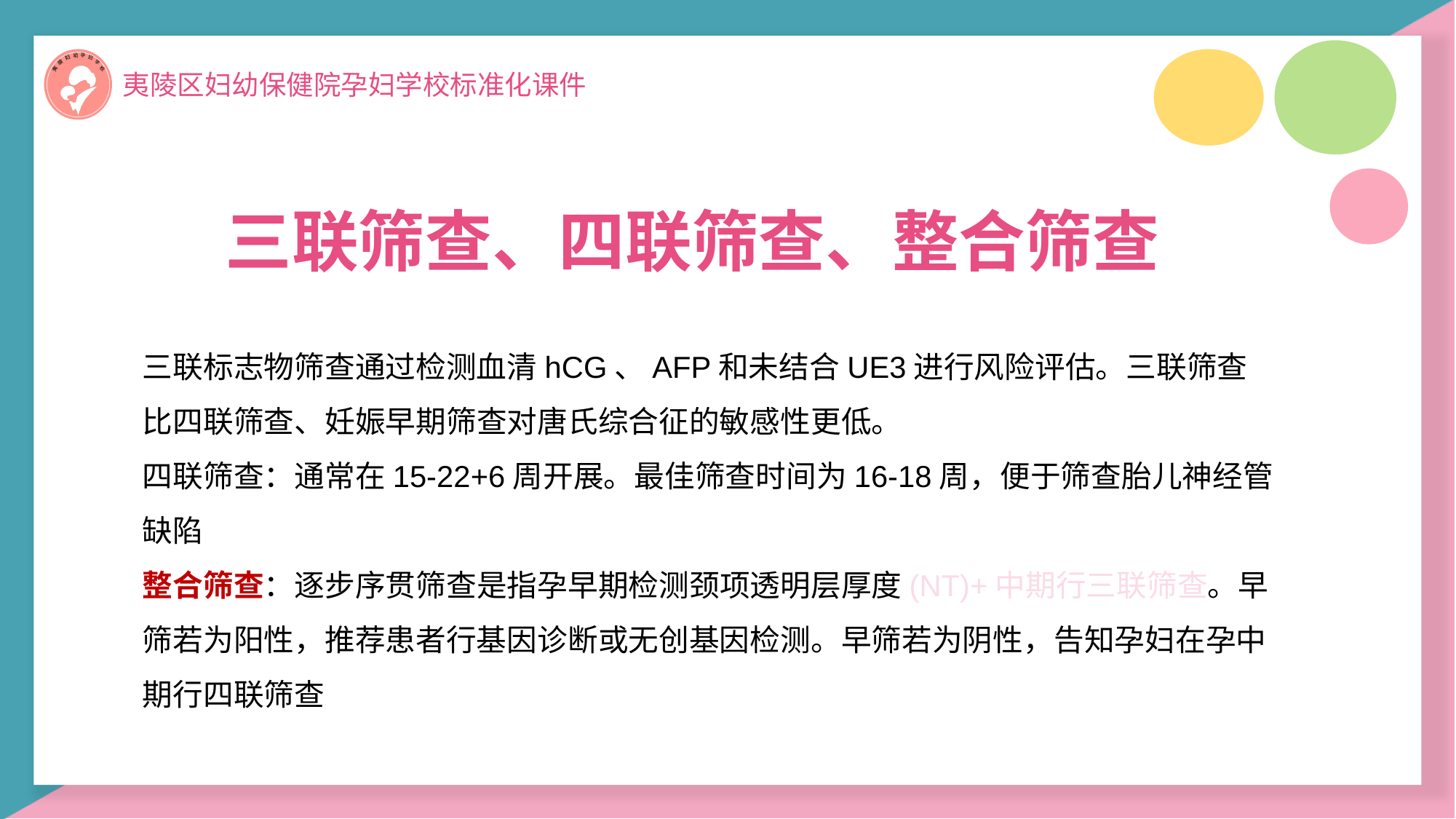

三联筛查、四联筛查、整合筛查
三联标志物筛查通过检测血清hCG、AFP和未结合UE3进行风险评估。三联筛查比四联筛查、妊娠早期筛查对唐氏综合征的敏感性更低。
四联筛查：通常在15-22+6周开展。最佳筛查时间为16-18周，便于筛查胎儿神经管缺陷
整合筛查：逐步序贯筛查是指孕早期检测颈项透明层厚度(NT)+中期行三联筛查。早筛若为阳性，推荐患者行基因诊断或无创基因检测。早筛若为阴性，告知孕妇在孕中期行四联筛查